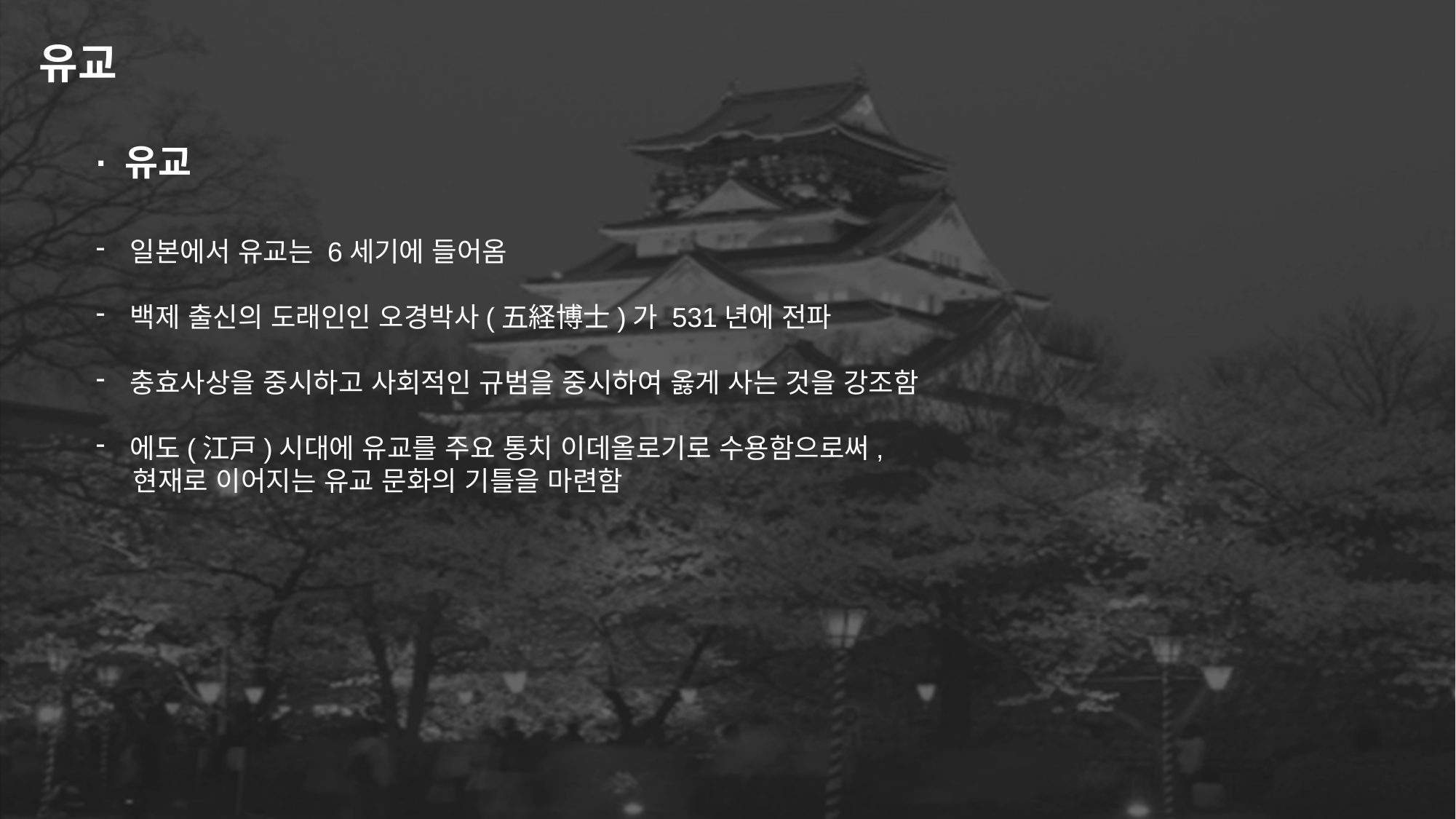

유교
∙ 유교
일본에서 유교는 6세기에 들어옴

백제 출신의 도래인인 오경박사(五経博士)가 531년에 전파

충효사상을 중시하고 사회적인 규범을 중시하여 옳게 사는 것을 강조함

에도(江戸)시대에 유교를 주요 통치 이데올로기로 수용함으로써,
    현재로 이어지는 유교 문화의 기틀을 마련함